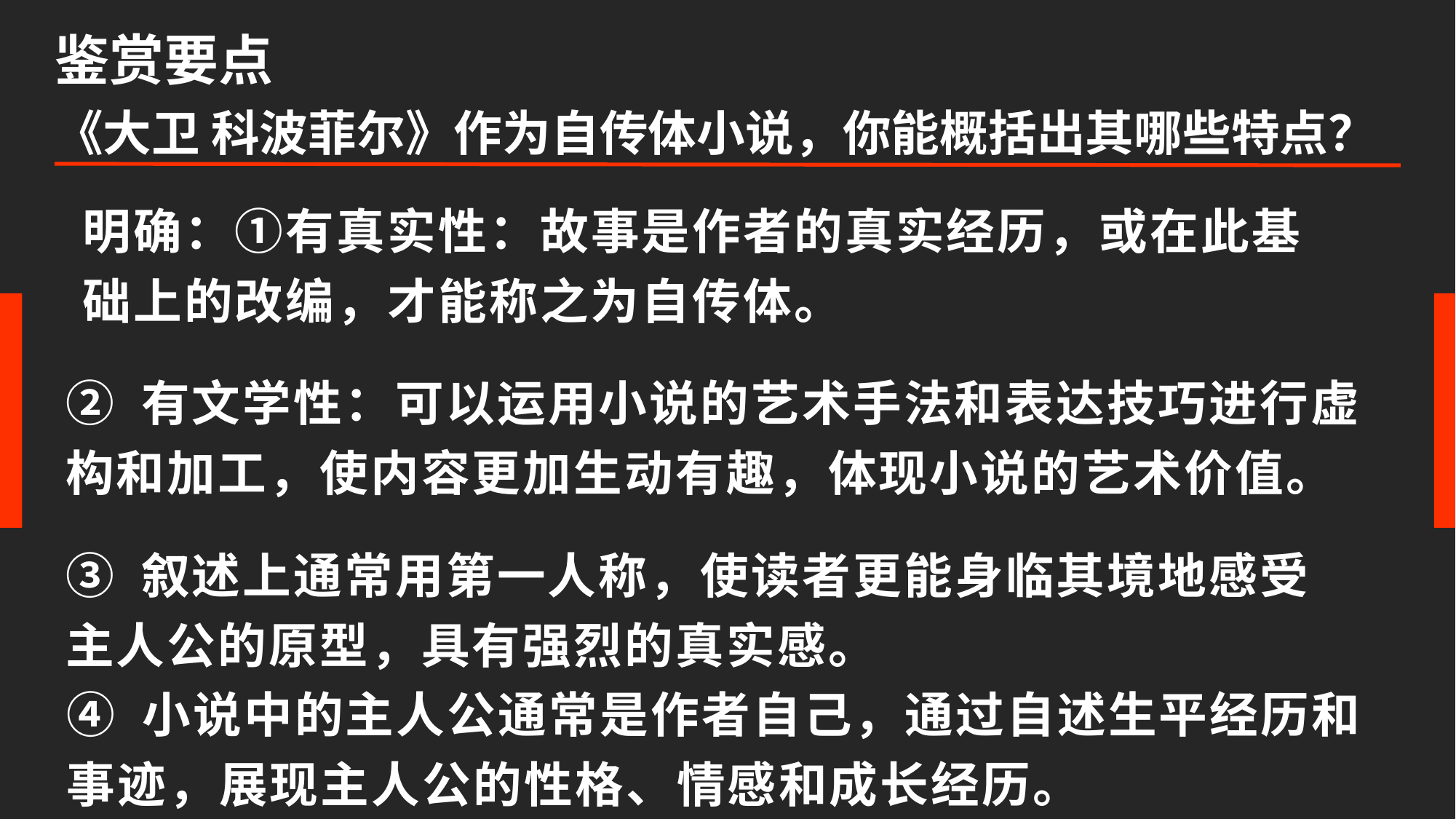

鉴赏要点
《大卫 科波菲尔》作为自传体小说，你能概括出其哪些特点？
明确：①有真实性：故事是作者的真实经历，或在此基础上的改编，才能称之为自传体。

② 有文学性：可以运用小说的艺术手法和表达技巧进行虚构和加工，使内容更加生动有趣，体现小说的艺术价值。
③ 叙述上通常用第一人称，使读者更能身临其境地感受主人公的原型，具有强烈的真实感。
④ 小说中的主人公通常是作者自己，通过自述生平经历和事迹，展现主人公的性格、情感和成长经历。